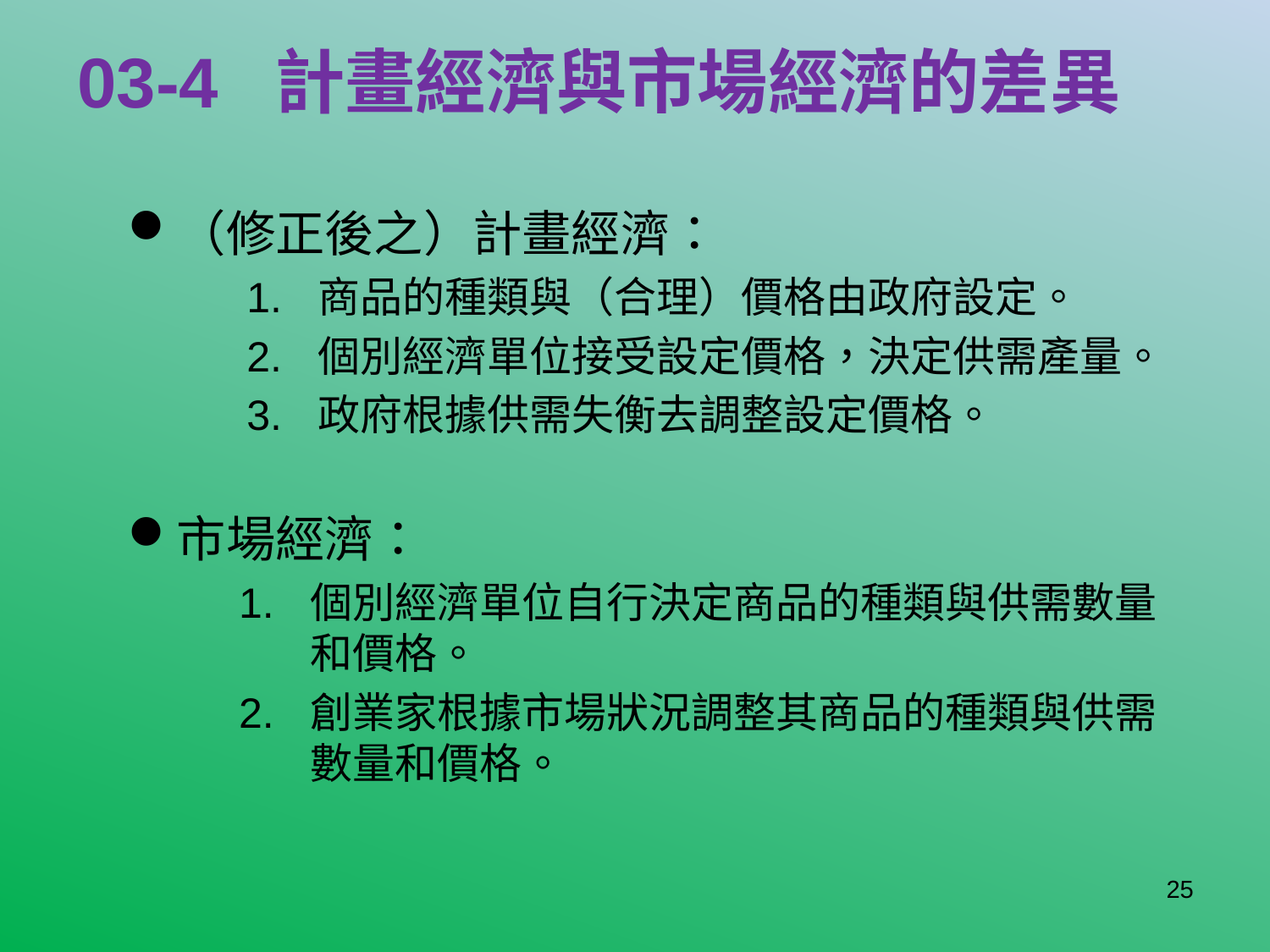

# 03-4  計畫經濟與市場經濟的差異
（修正後之）計畫經濟：
商品的種類與（合理）價格由政府設定。
個別經濟單位接受設定價格，決定供需產量。
政府根據供需失衡去調整設定價格。

市場經濟：
個別經濟單位自行決定商品的種類與供需數量和價格。
創業家根據市場狀況調整其商品的種類與供需數量和價格。
25